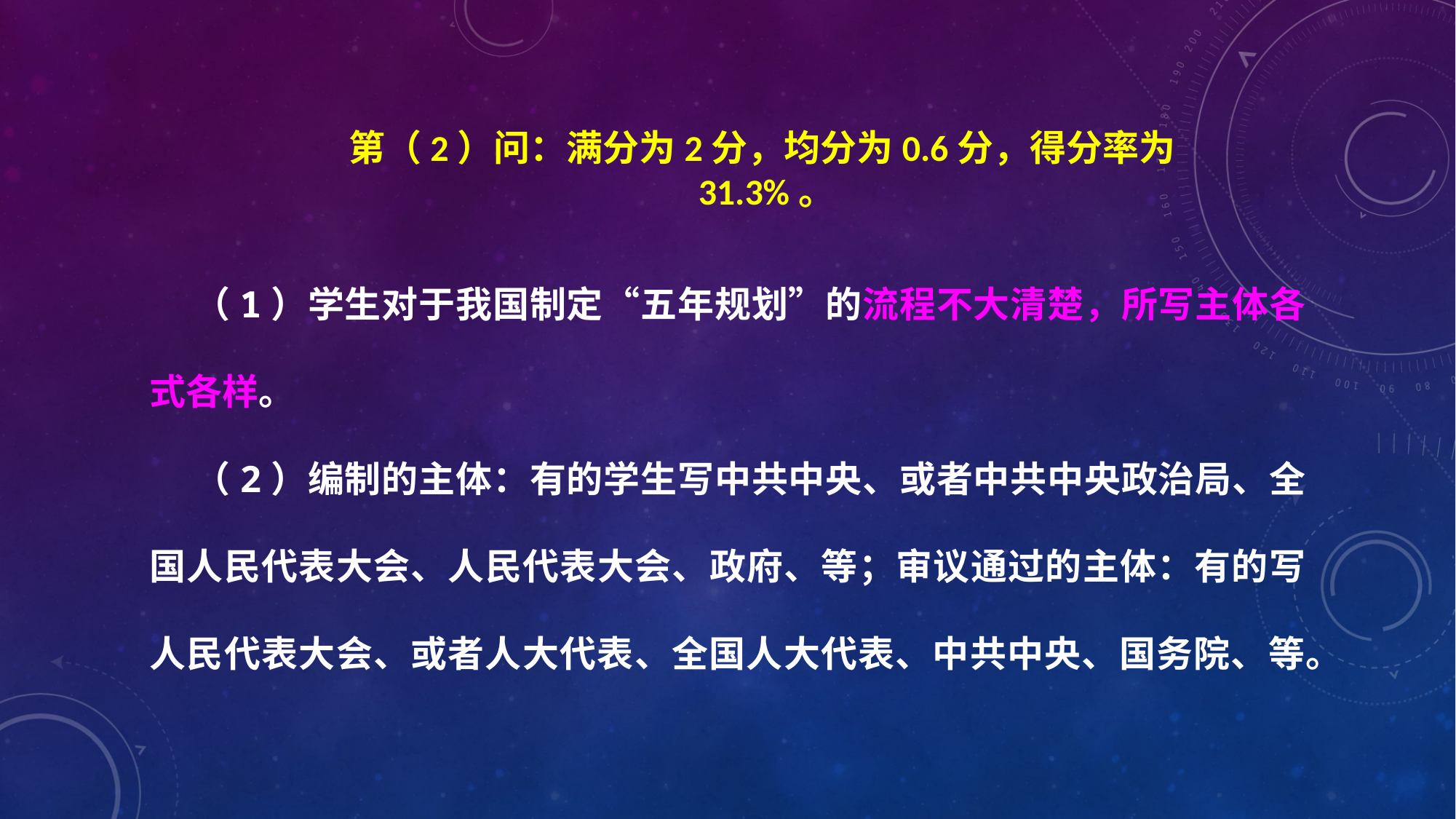

第（2）问：满分为2分，均分为0.6分，得分率为31.3%。
    （1）学生对于我国制定“五年规划”的流程不大清楚，所写主体各式各样。
    （2）编制的主体：有的学生写中共中央、或者中共中央政治局、全国人民代表大会、人民代表大会、政府、等；审议通过的主体：有的写人民代表大会、或者人大代表、全国人大代表、中共中央、国务院、等。